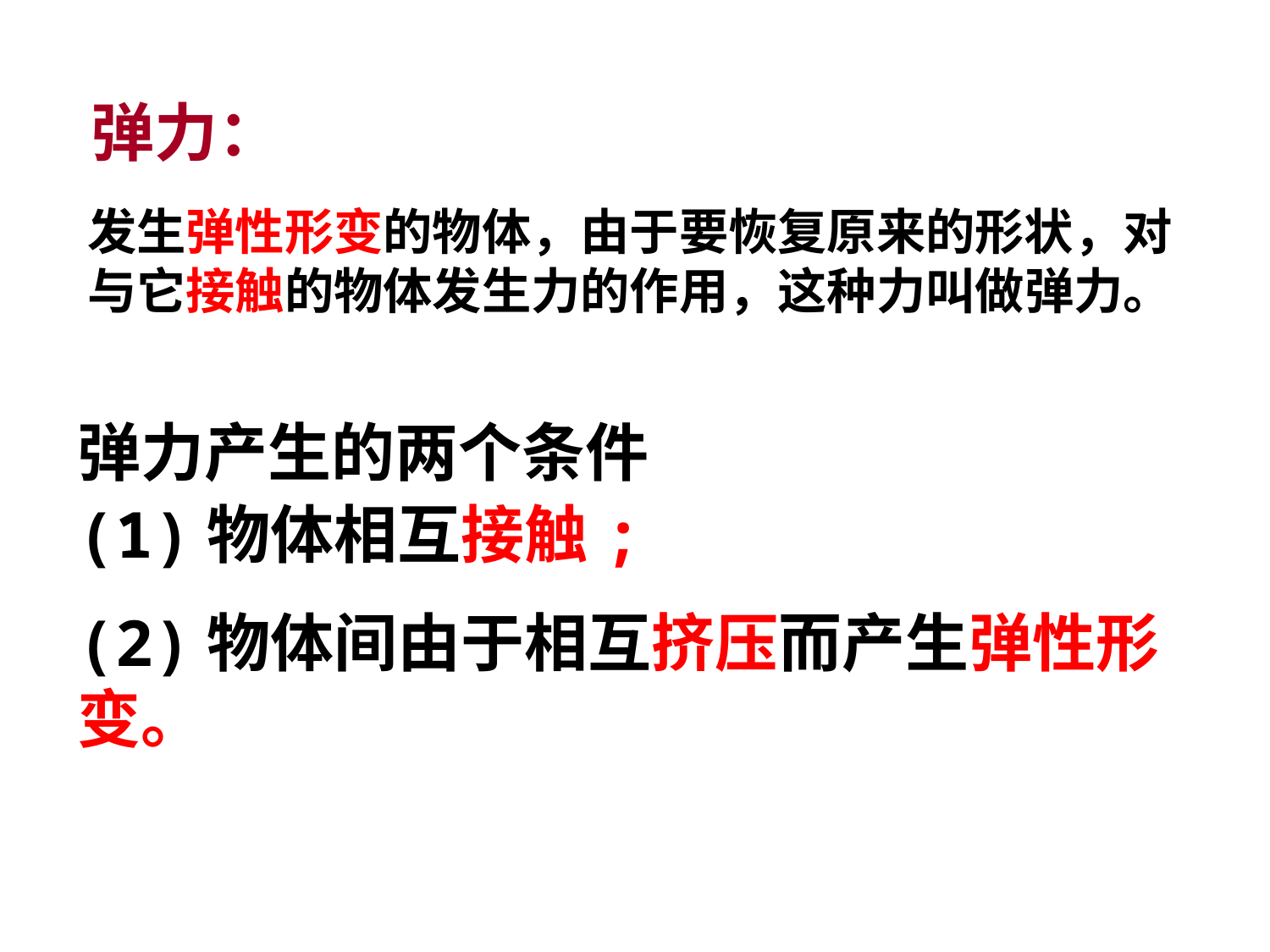

弹力：
发生弹性形变的物体，由于要恢复原来的形状，对与它接触的物体发生力的作用，这种力叫做弹力。
弹力产生的两个条件
(1)物体相互接触;
(2)物体间由于相互挤压而产生弹性形变。